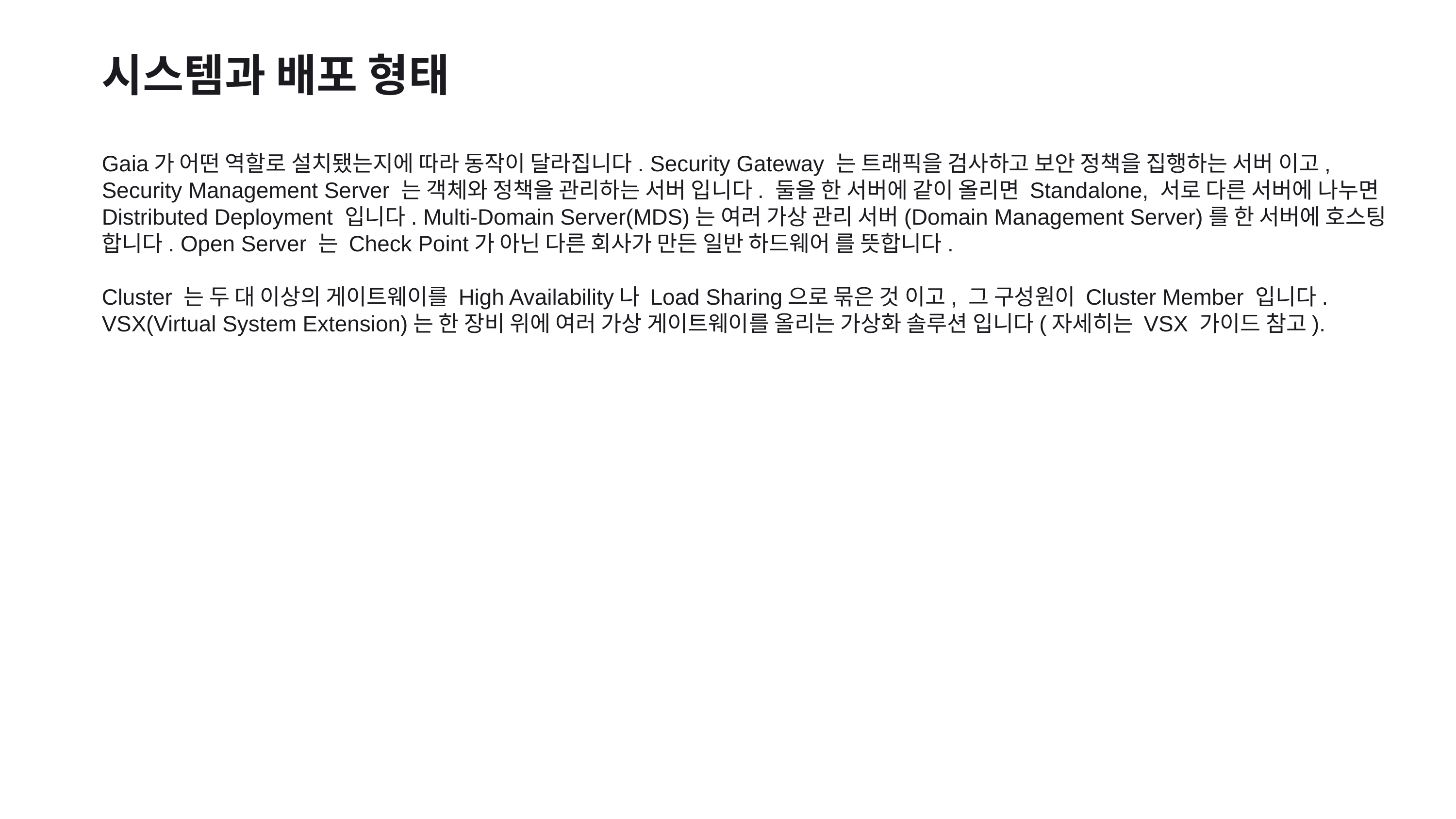

시스템과 배포 형태
Gaia가 어떤 역할로 설치됐는지에 따라 동작이 달라집니다. Security Gateway 는 트래픽을 검사하고 보안 정책을 집행하는 서버 이고, Security Management Server 는 객체와 정책을 관리하는 서버 입니다. 둘을 한 서버에 같이 올리면 Standalone, 서로 다른 서버에 나누면 Distributed Deployment 입니다. Multi-Domain Server(MDS)는 여러 가상 관리 서버(Domain Management Server)를 한 서버에 호스팅 합니다. Open Server 는 Check Point가 아닌 다른 회사가 만든 일반 하드웨어 를 뜻합니다.

Cluster 는 두 대 이상의 게이트웨이를 High Availability나 Load Sharing으로 묶은 것 이고, 그 구성원이 Cluster Member 입니다. VSX(Virtual System Extension)는 한 장비 위에 여러 가상 게이트웨이를 올리는 가상화 솔루션 입니다(자세히는 VSX 가이드 참고).